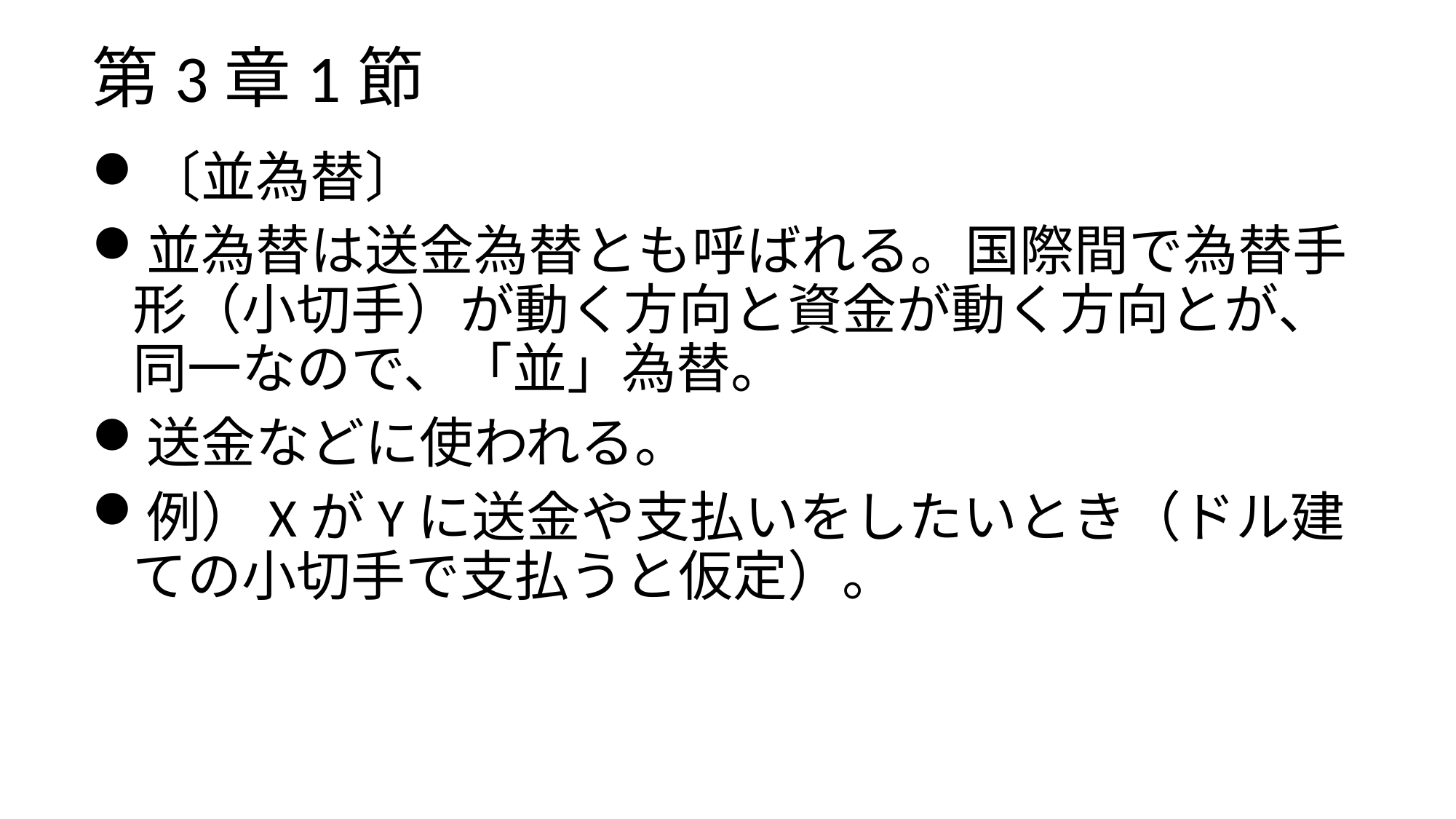

# 第3章1節
〔並為替〕
並為替は送金為替とも呼ばれる。国際間で為替手形（小切手）が動く方向と資金が動く方向とが、同一なので、「並」為替。
送金などに使われる。
例）XがYに送金や支払いをしたいとき（ドル建ての小切手で支払うと仮定）。